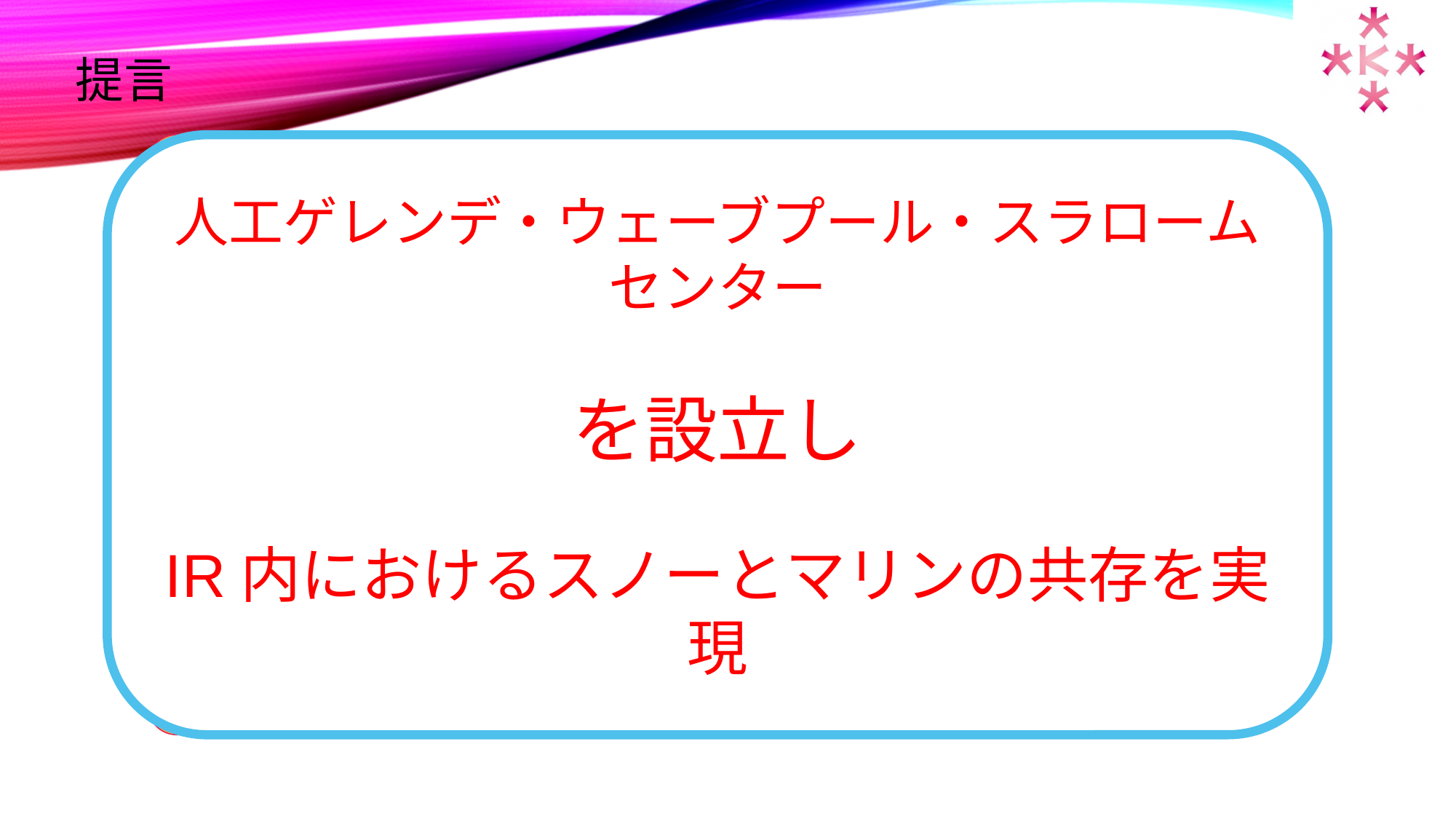

提言
人工ゲレンデ・ウェーブプール・スラロームセンター

を設立し

IR内におけるスノーとマリンの共存を実現
スポーツツーリズムのスノースポーツ・マリンスポーツに対する意欲の高さ
国内で意欲があるにも関わらず環境がないための参加人口の伸び悩み
東京オリンピックによる知名度・参加意欲向上の可能性